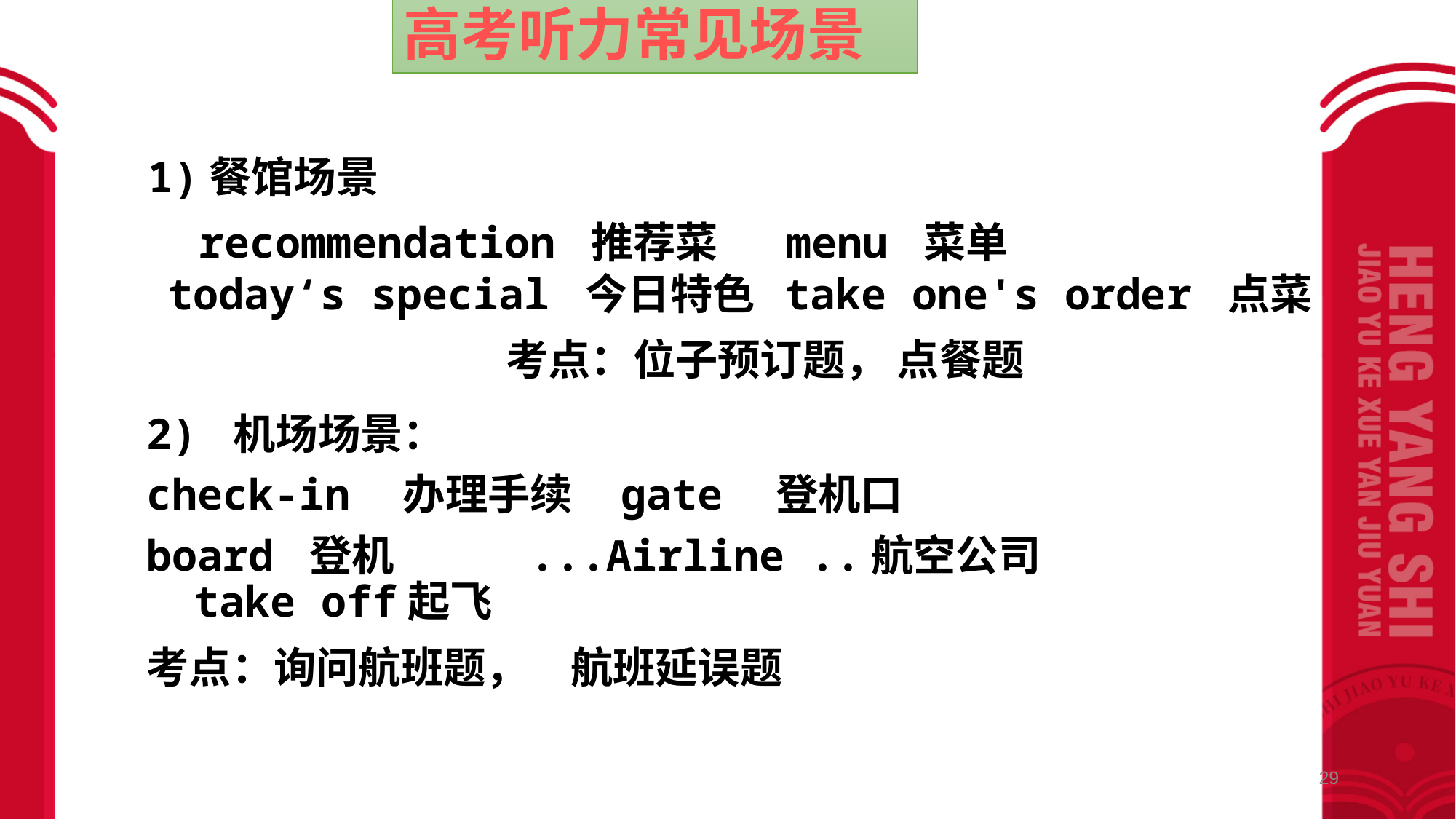

高考听力常见场景
1)餐馆场景
  recommendation 推荐菜      menu 菜单
 today‘s special 今日特色  take one's order 点菜
考点：位子预订题， 点餐题

2) 机场场景：
check-in　办理手续    gate　登机口
board 登机             ...Airline ..航空公司
 take off起飞
考点：询问航班题，　航班延误题

29